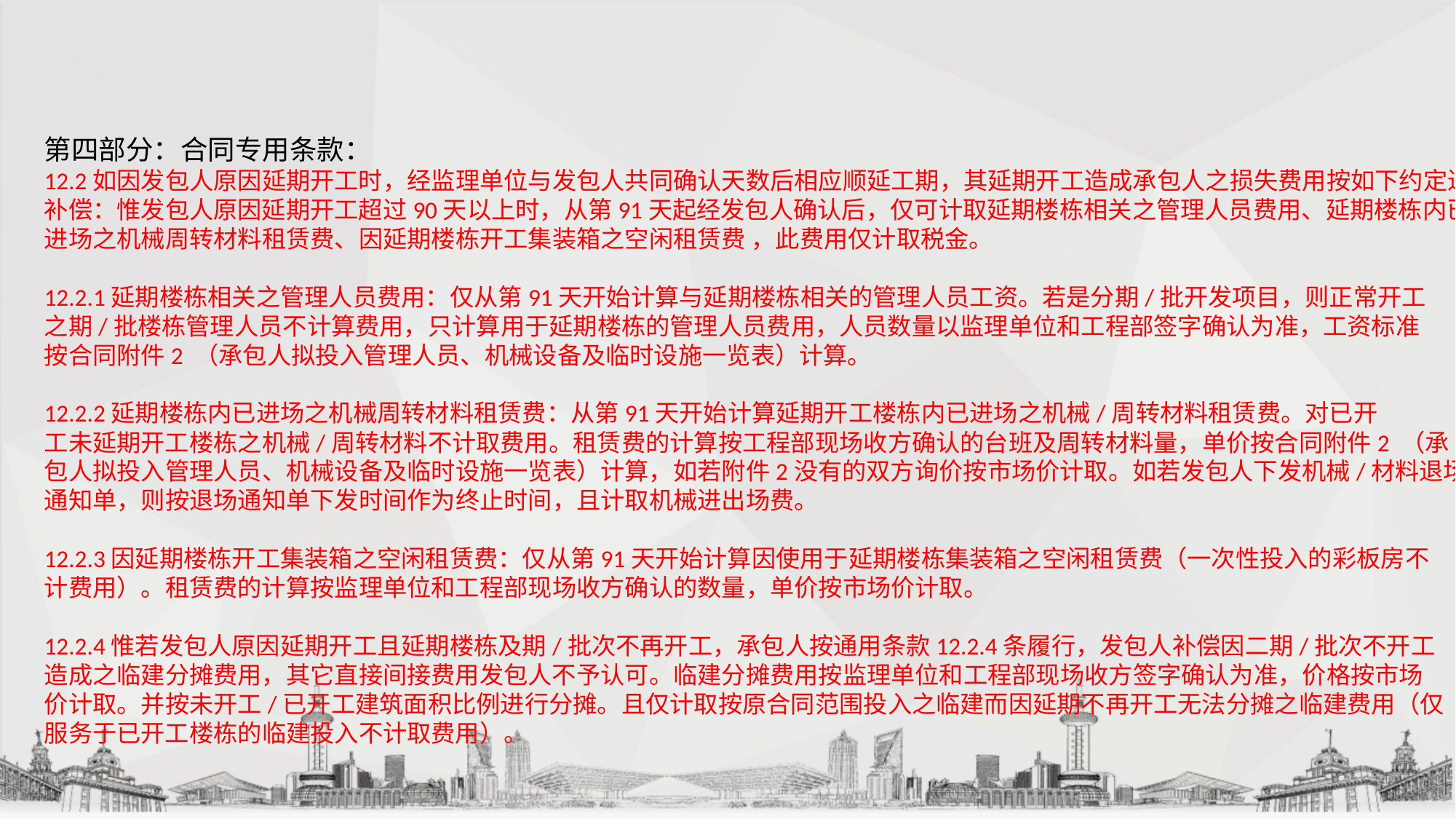

第四部分：合同专用条款：
12.2如因发包人原因延期开工时，经监理单位与发包人共同确认天数后相应顺延工期，其延期开工造成承包人之损失费用按如下约定进行
补偿：惟发包人原因延期开工超过90天以上时，从第91天起经发包人确认后，仅可计取延期楼栋相关之管理人员费用、延期楼栋内已
进场之机械周转材料租赁费、因延期楼栋开工集装箱之空闲租赁费 ，此费用仅计取税金。

12.2.1延期楼栋相关之管理人员费用：仅从第91天开始计算与延期楼栋相关的管理人员工资。若是分期/批开发项目，则正常开工
之期/批楼栋管理人员不计算费用，只计算用于延期楼栋的管理人员费用，人员数量以监理单位和工程部签字确认为准，工资标准
按合同附件2 （承包人拟投入管理人员、机械设备及临时设施一览表）计算。

12.2.2延期楼栋内已进场之机械周转材料租赁费：从第91天开始计算延期开工楼栋内已进场之机械/周转材料租赁费。对已开
工未延期开工楼栋之机械/周转材料不计取费用。租赁费的计算按工程部现场收方确认的台班及周转材料量，单价按合同附件2 （承
包人拟投入管理人员、机械设备及临时设施一览表）计算，如若附件2没有的双方询价按市场价计取。如若发包人下发机械/材料退场
通知单，则按退场通知单下发时间作为终止时间，且计取机械进出场费。

12.2.3因延期楼栋开工集装箱之空闲租赁费：仅从第91天开始计算因使用于延期楼栋集装箱之空闲租赁费（一次性投入的彩板房不
计费用）。租赁费的计算按监理单位和工程部现场收方确认的数量，单价按市场价计取。

12.2.4惟若发包人原因延期开工且延期楼栋及期/批次不再开工，承包人按通用条款12.2.4条履行，发包人补偿因二期/批次不开工
造成之临建分摊费用，其它直接间接费用发包人不予认可。临建分摊费用按监理单位和工程部现场收方签字确认为准，价格按市场
价计取。并按未开工/已开工建筑面积比例进行分摊。且仅计取按原合同范围投入之临建而因延期不再开工无法分摊之临建费用（仅
服务于已开工楼栋的临建投入不计取费用）。